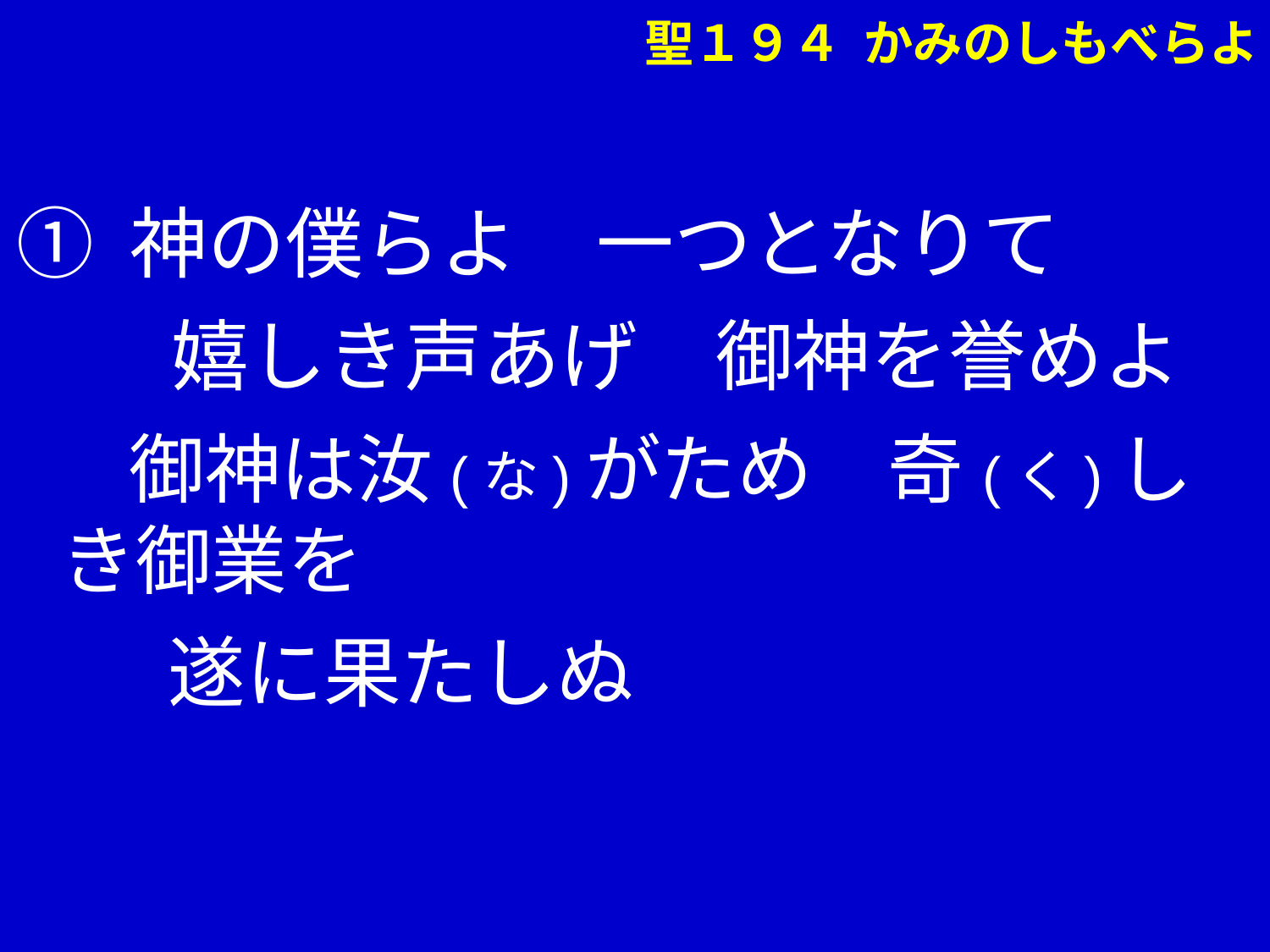

聖１９４  かみのしもべらよ

① 神の僕らよ　一つとなりて
　　嬉しき声あげ　御神を誉めよ
　  御神は汝(な)がため　奇(く)しき御業を
　　遂に果たしぬ